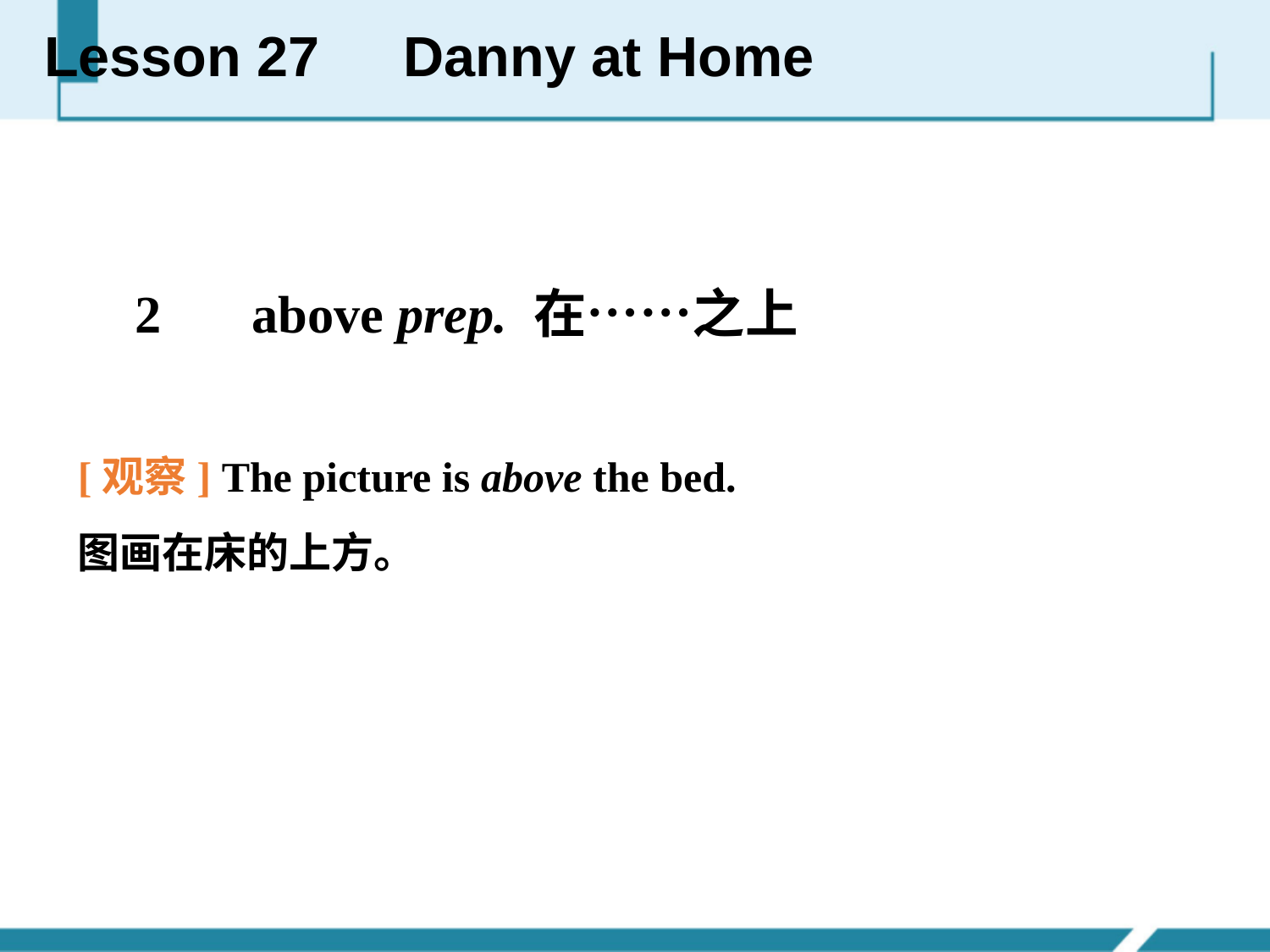

Lesson 27　Danny at Home
　2　 above prep. 在……之上
[观察] The picture is above the bed.
图画在床的上方。